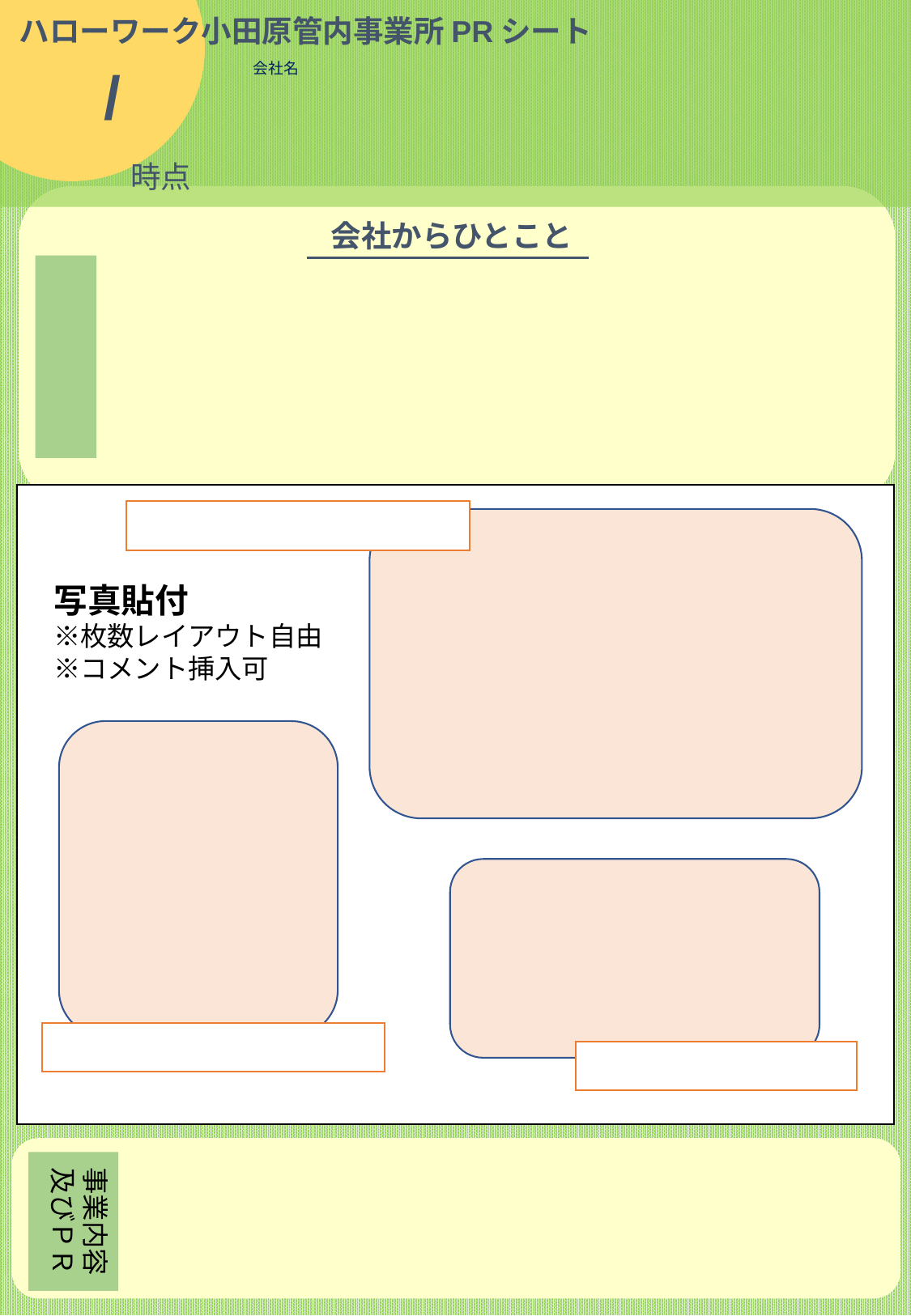

ハローワーク小田原管内事業所PRシート
　/
会社名
時点

会社からひとこと

写真貼付
※枚数レイアウト自由
※コメント挿入可

事業内容及びＰＲ